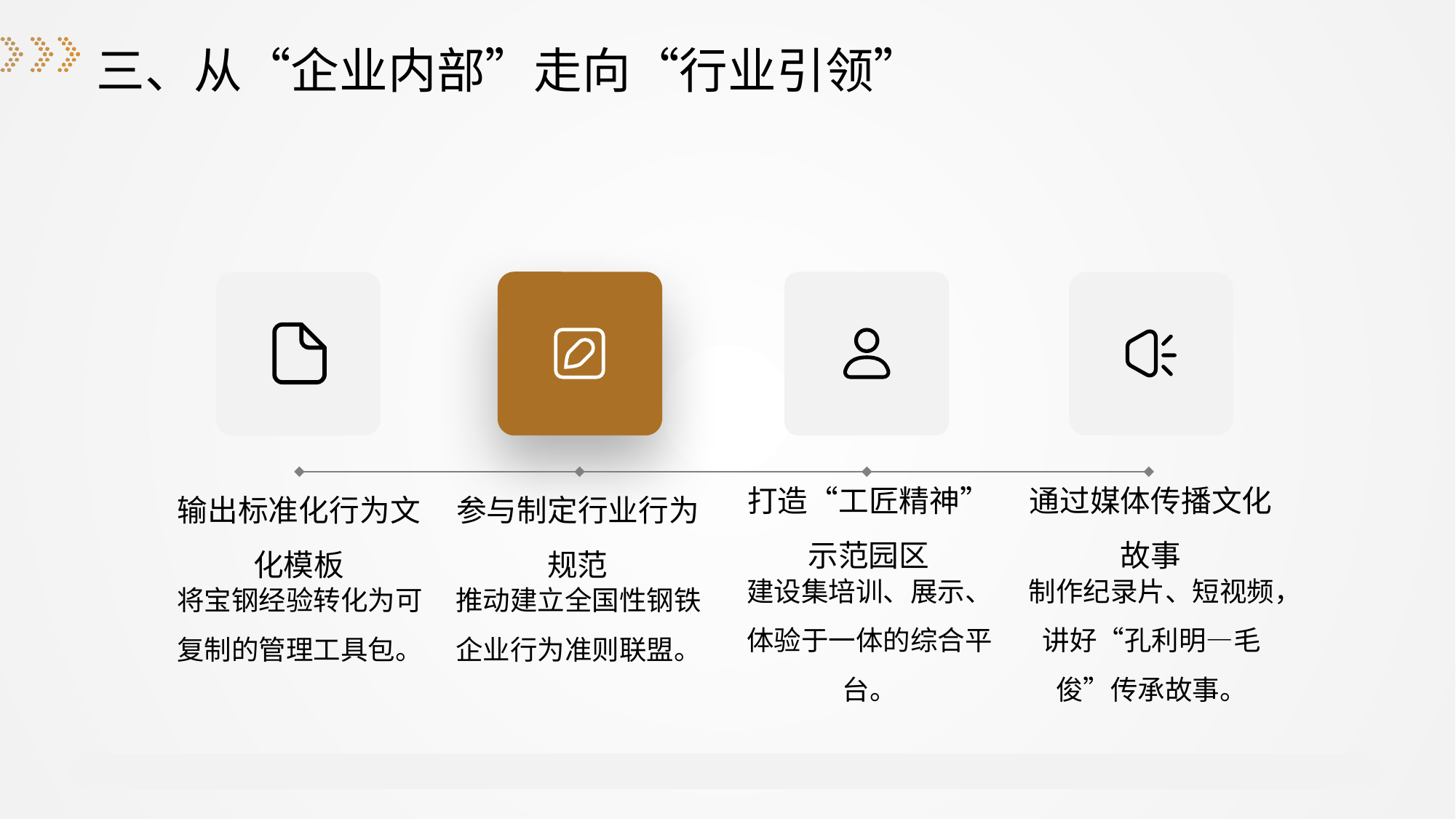

三、从“企业内部”走向“行业引领”

打造“工匠精神”示范园区
通过媒体传播文化故事
输出标准化行为文化模板
参与制定行业行为规范
建设集培训、展示、体验于一体的综合平台。
制作纪录片、短视频，讲好“孔利明—毛俊”传承故事。
将宝钢经验转化为可复制的管理工具包。
推动建立全国性钢铁企业行为准则联盟。